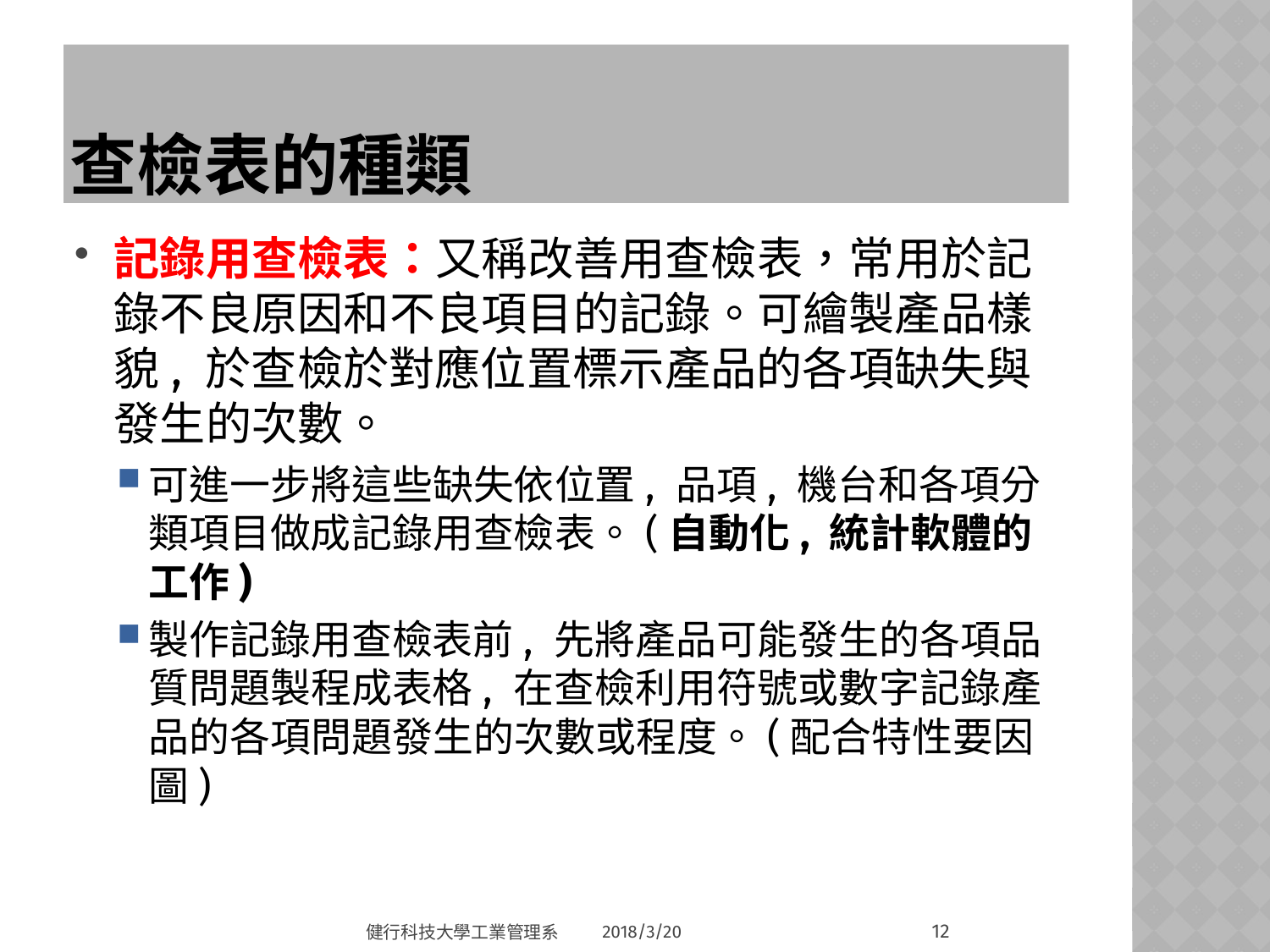

# 查檢表的種類
記錄用查檢表：又稱改善用查檢表，常用於記錄不良原因和不良項目的記錄。可繪製產品樣貌, 於查檢於對應位置標示產品的各項缺失與發生的次數。
可進一步將這些缺失依位置, 品項, 機台和各項分類項目做成記錄用查檢表。(自動化, 統計軟體的工作)
製作記錄用查檢表前, 先將產品可能發生的各項品質問題製程成表格, 在查檢利用符號或數字記錄產品的各項問題發生的次數或程度。(配合特性要因圖)

12
健行科技大學工業管理系
2018/3/20